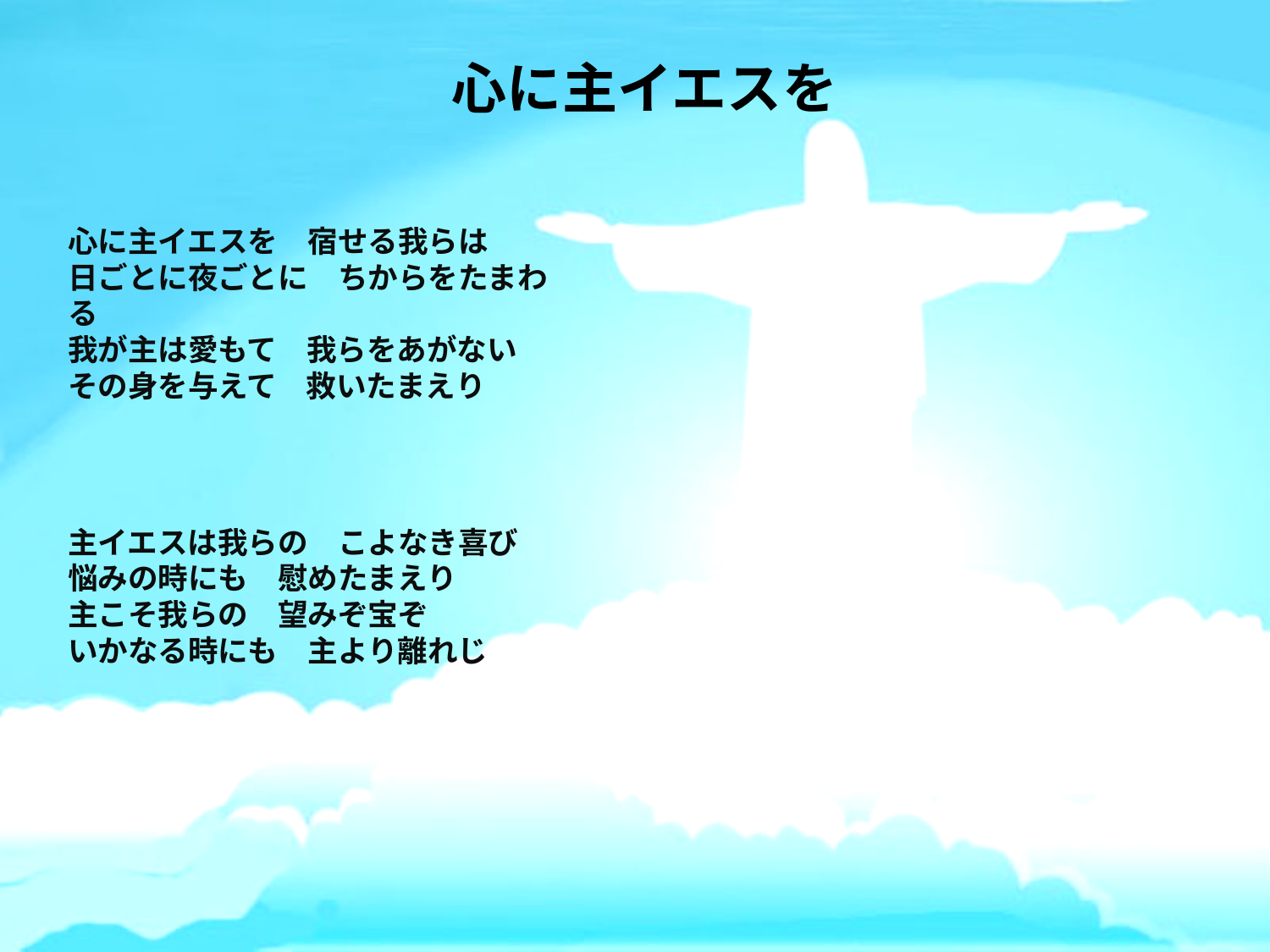

# 心に主イエスを
心に主イエスを　宿せる我らは
日ごとに夜ごとに　ちからをたまわる
我が主は愛もて　我らをあがない
その身を与えて　救いたまえり

主イエスは我らの　こよなき喜び
悩みの時にも　慰めたまえり
主こそ我らの　望みぞ宝ぞ
いかなる時にも　主より離れじ